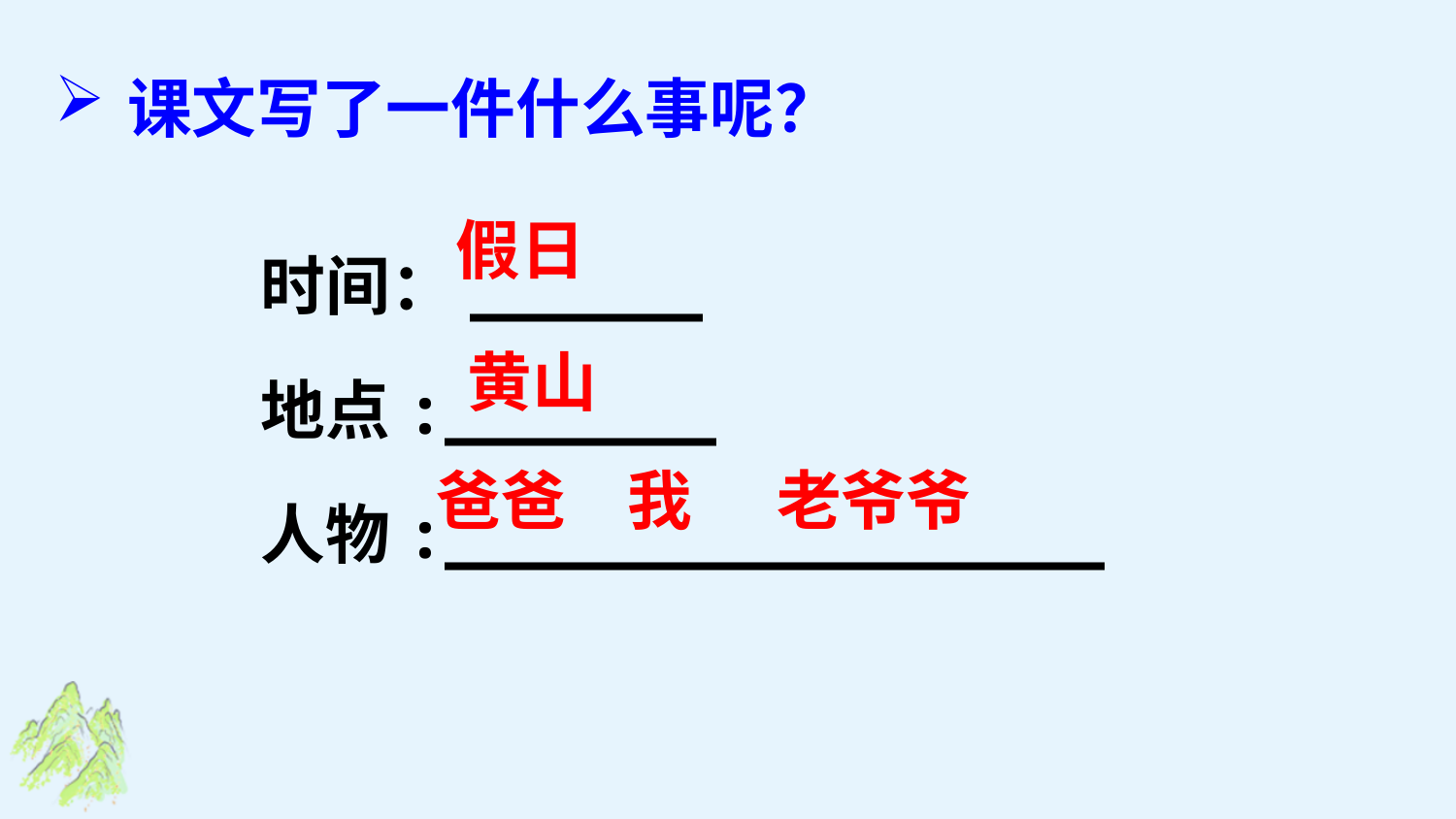

课文写了一件什么事呢？
时间：______
地点:_______
人物:_________________
假日
黄山
爸爸
我
老爷爷